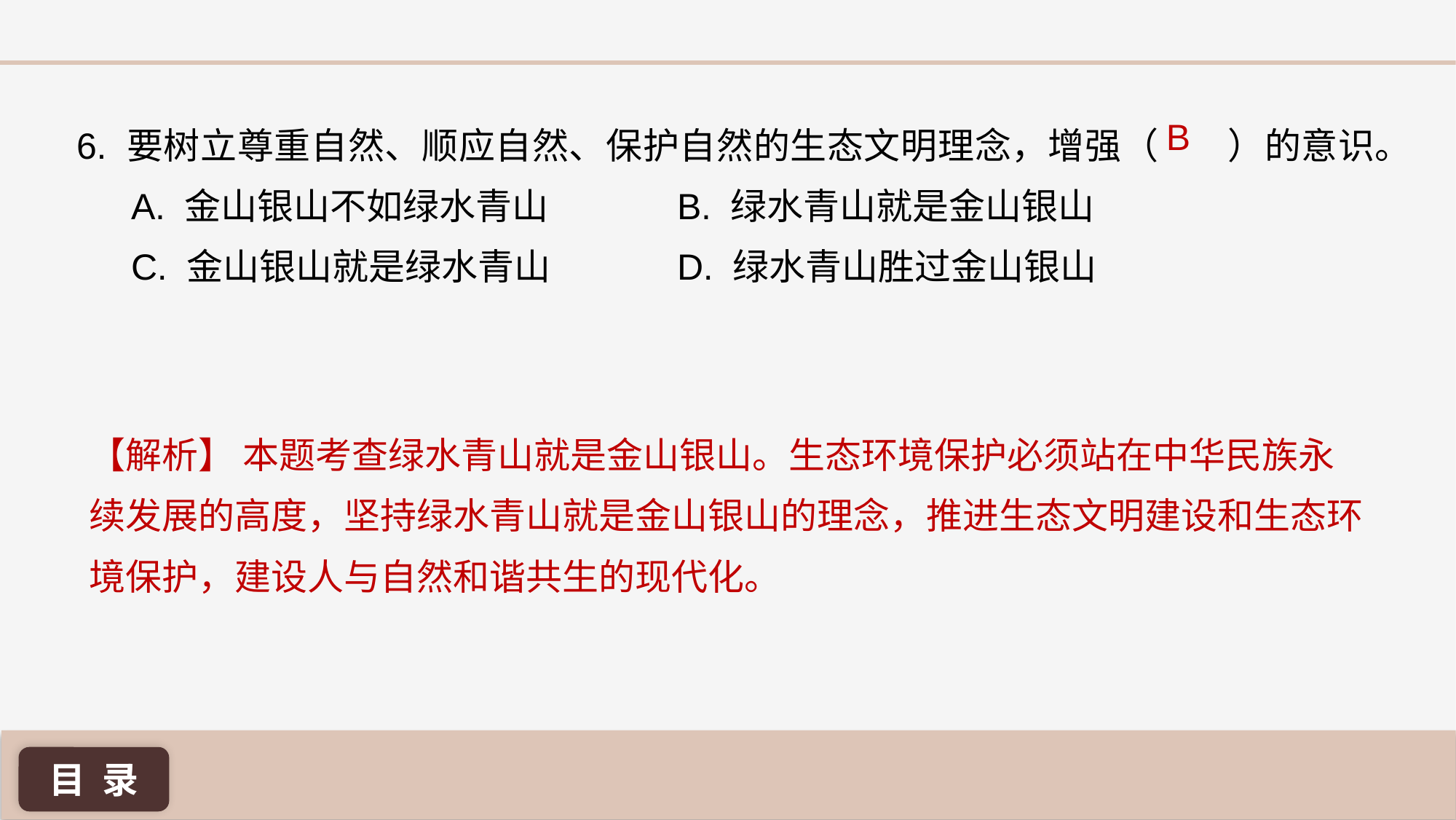

B
6. 要树立尊重自然、顺应自然、保护自然的生态文明理念，增强（        ）的意识。
A. 金山银山不如绿水青山 		B. 绿水青山就是金山银山
C. 金山银山就是绿水青山 		D. 绿水青山胜过金山银山
【解析】 本题考查绿水青山就是金山银山。生态环境保护必须站在中华民族永续发展的高度，坚持绿水青山就是金山银山的理念，推进生态文明建设和生态环境保护，建设人与自然和谐共生的现代化。